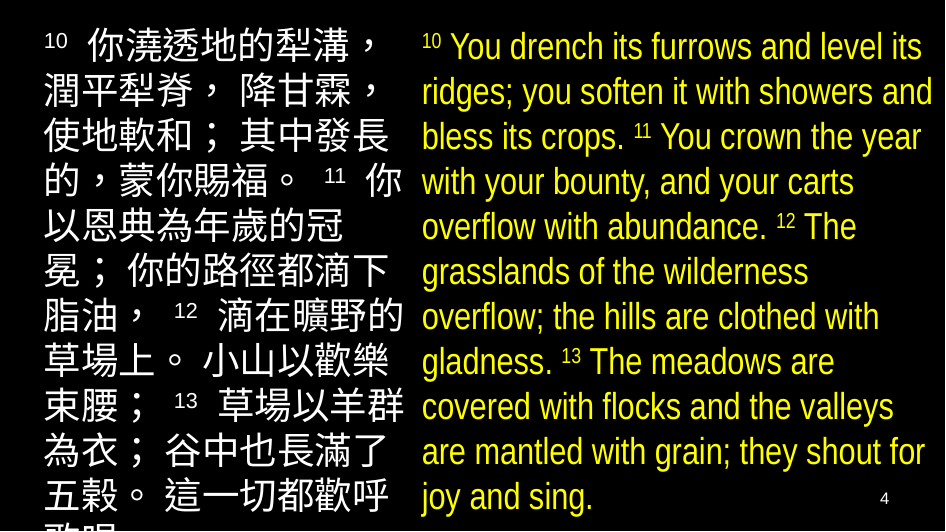

10 你澆透地的犁溝，潤平犁脊， 降甘霖，使地軟和； 其中發長的，蒙你賜福。 11 你以恩典為年歲的冠冕； 你的路徑都滴下脂油， 12 滴在曠野的草場上。 小山以歡樂束腰； 13 草場以羊群為衣； 谷中也長滿了五榖。 這一切都歡呼歌唱。
10 You drench its furrows and level its ridges; you soften it with showers and bless its crops. 11 You crown the year with your bounty, and your carts overflow with abundance. 12 The grasslands of the wilderness overflow; the hills are clothed with gladness. 13 The meadows are covered with flocks and the valleys are mantled with grain; they shout for joy and sing.
4